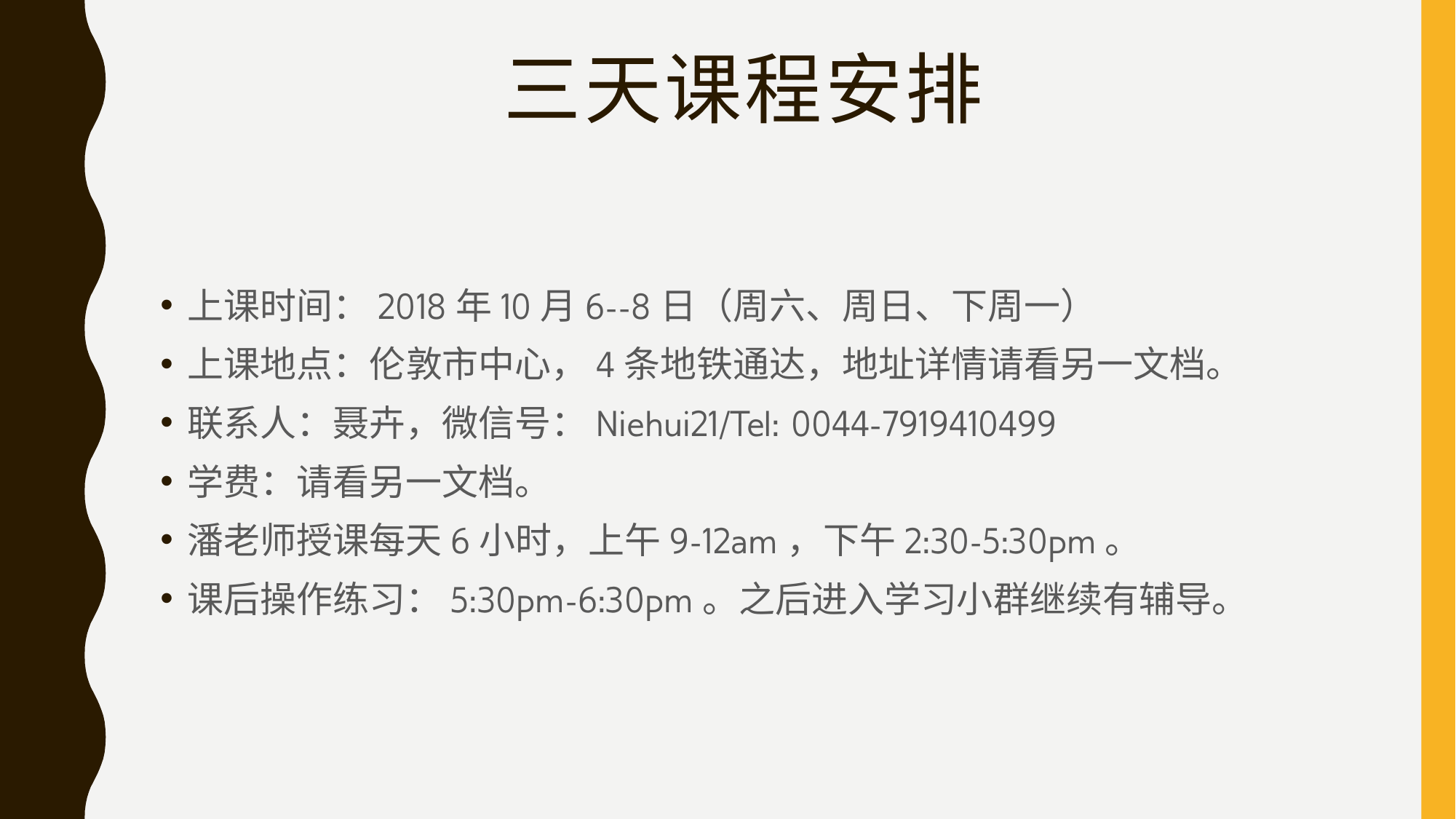

# 三天课程安排
上课时间：2018年10月6--8日（周六、周日、下周一）
上课地点：伦敦市中心，4条地铁通达，地址详情请看另一文档。
联系人：聂卉，微信号：Niehui21/Tel: 0044-7919410499
学费：请看另一文档。
潘老师授课每天6小时，上午9-12am，下午2:30-5:30pm。
课后操作练习：5:30pm-6:30pm。之后进入学习小群继续有辅导。